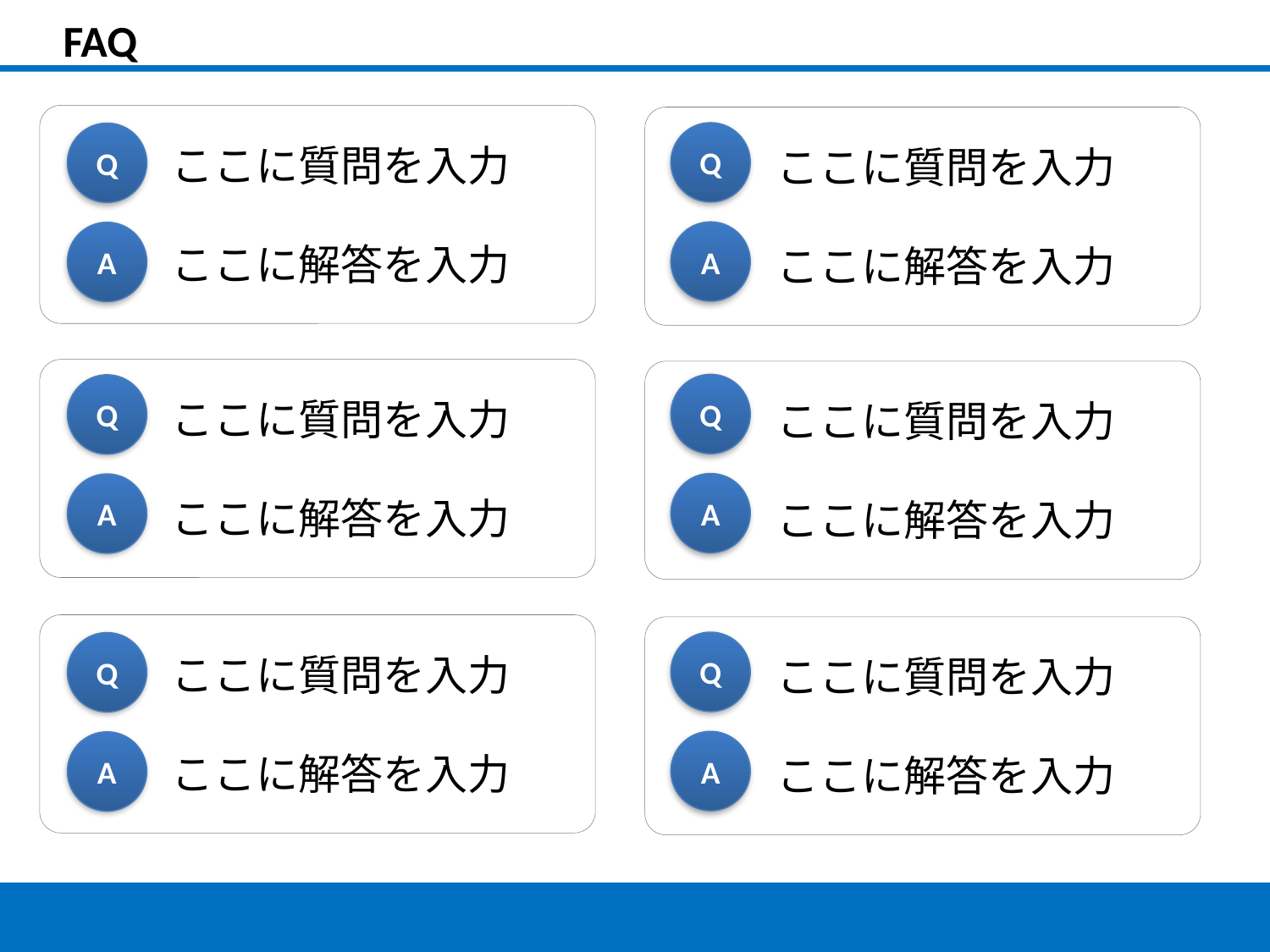

FAQ

ここに質問を入力
ここに質問を入力
Q
Q
ここに解答を入力
ここに解答を入力
A
A

ここに質問を入力
Q
Q
ここに質問を入力
ここに解答を入力
A
A
ここに解答を入力

ここに質問を入力
ここに質問を入力
Q
Q
ここに解答を入力
ここに解答を入力
A
A